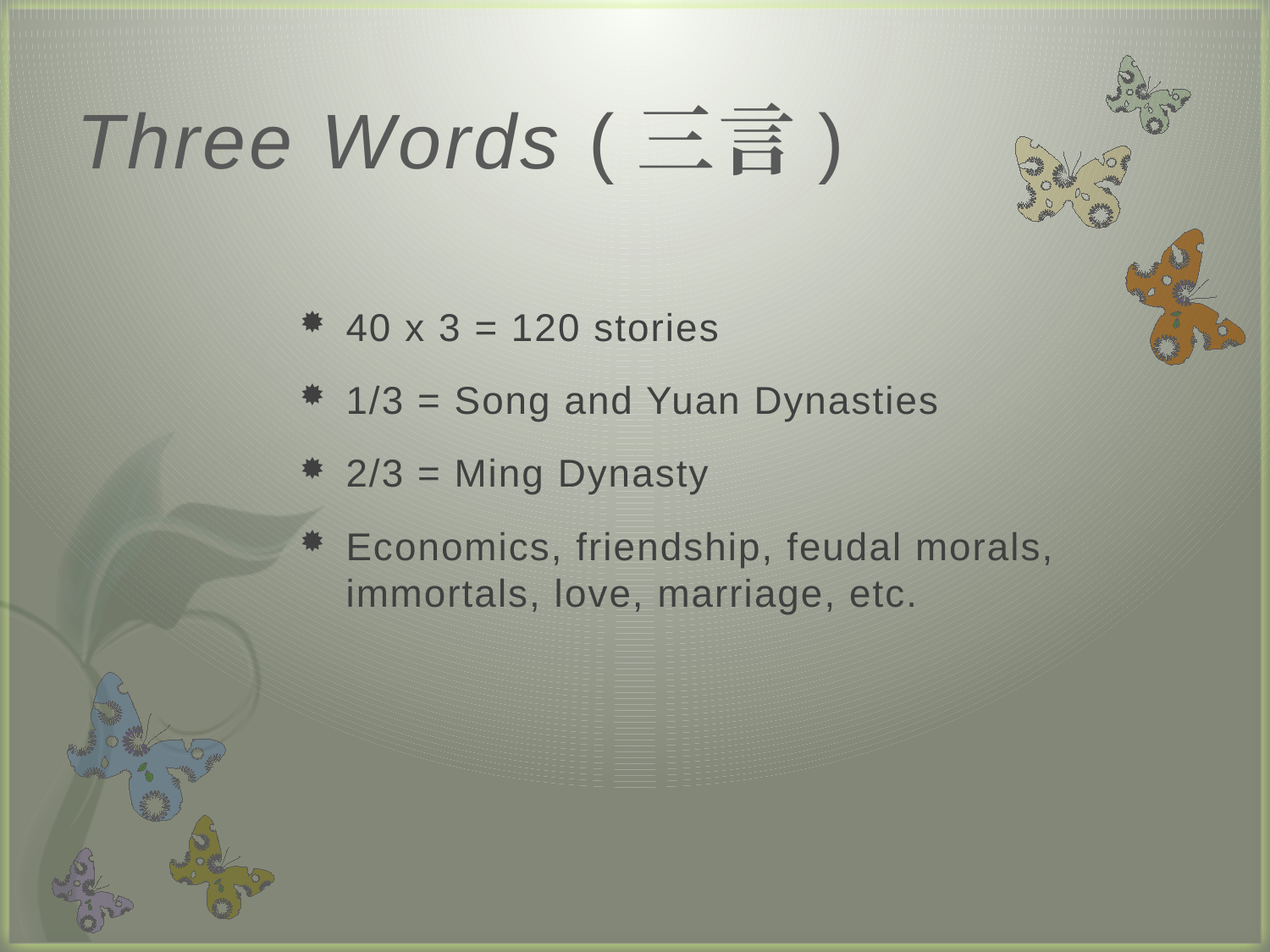

# Three Words (三言)
40 x 3 = 120 stories
1/3 = Song and Yuan Dynasties
2/3 = Ming Dynasty
Economics, friendship, feudal morals, immortals, love, marriage, etc.